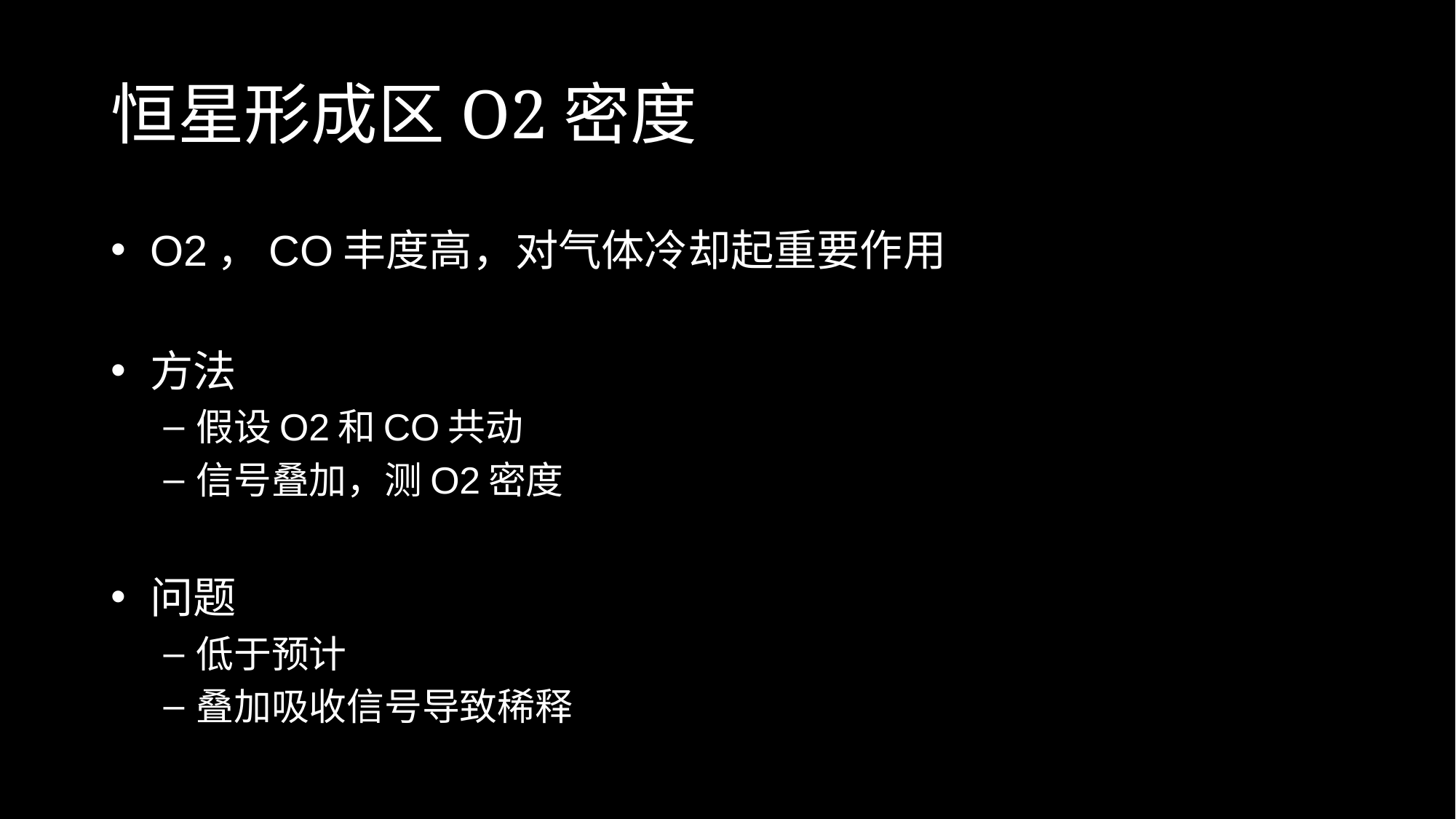

# 恒星形成区O2密度
O2，CO丰度高，对气体冷却起重要作用

方法
假设O2和CO共动
信号叠加，测O2密度

问题
低于预计
叠加吸收信号导致稀释